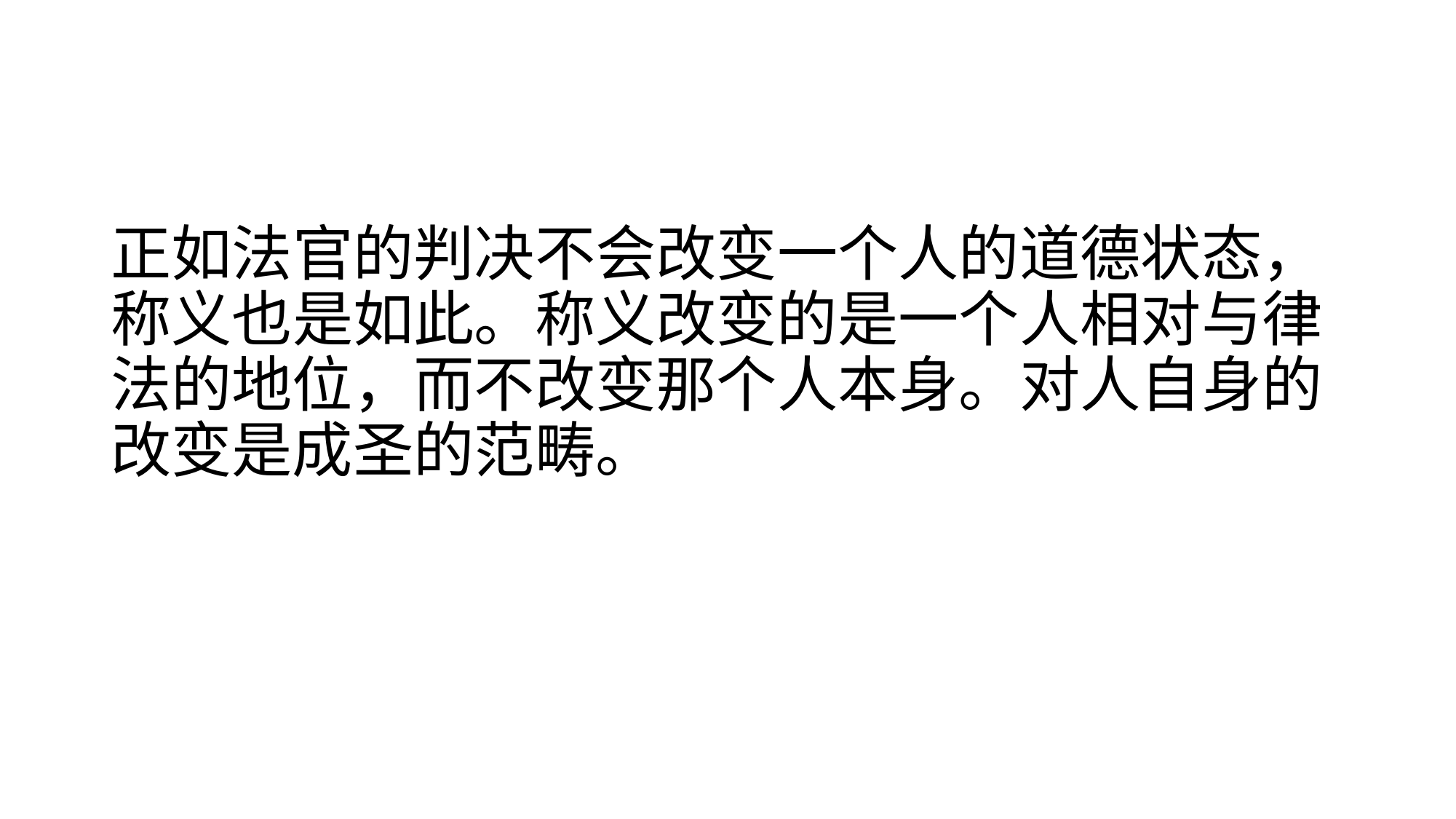

#
正如法官的判决不会改变一个人的道德状态，称义也是如此。称义改变的是一个人相对与律法的地位，而不改变那个人本身。对人自身的改变是成圣的范畴。